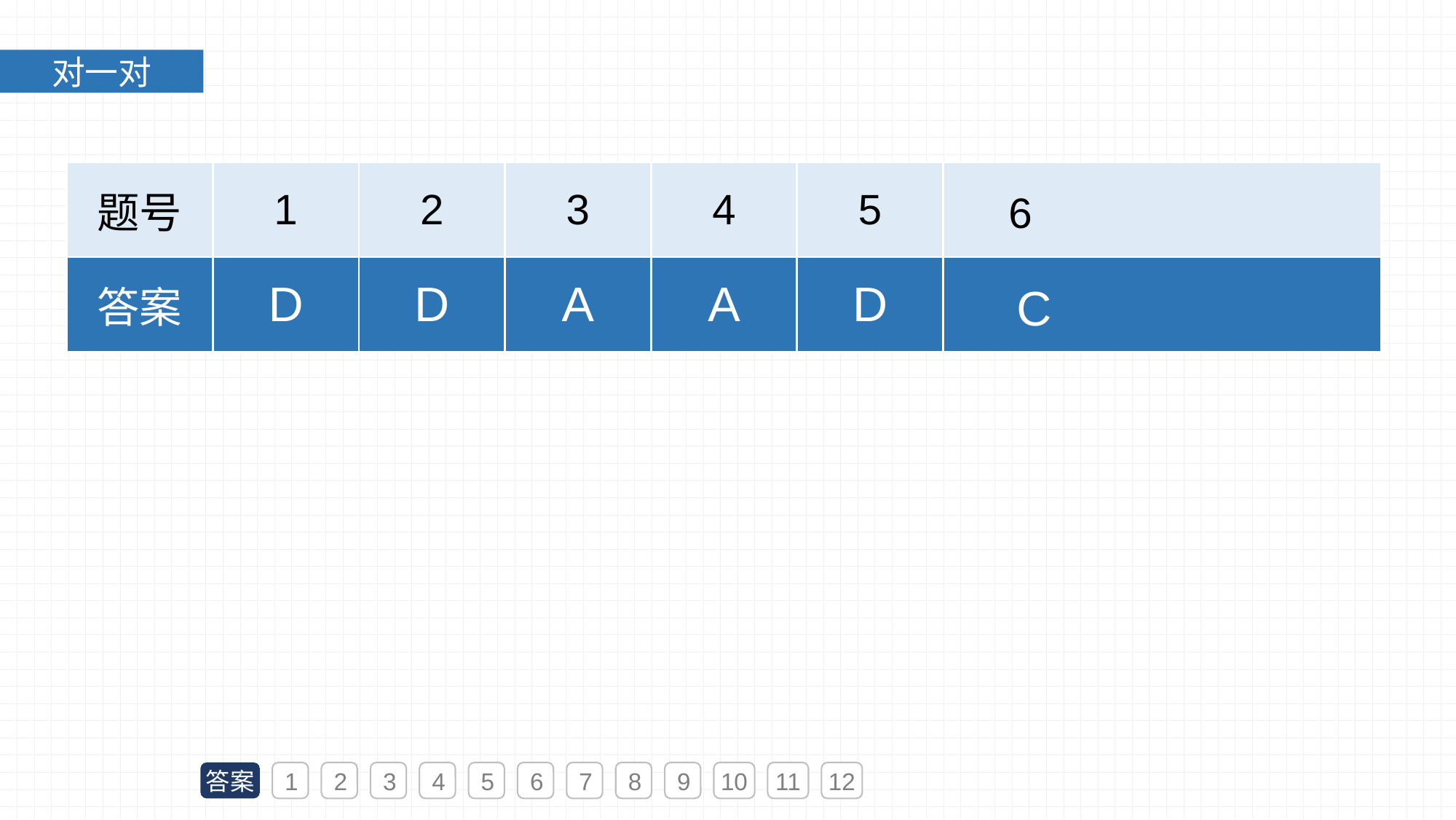

对一对
| 题号 | 1 | 2 | 3 | 4 | 5 | 6 |
| --- | --- | --- | --- | --- | --- | --- |
| 答案 | D | D | A | A | D | C |
答案
1
2
3
4
5
6
7
8
9
10
11
12